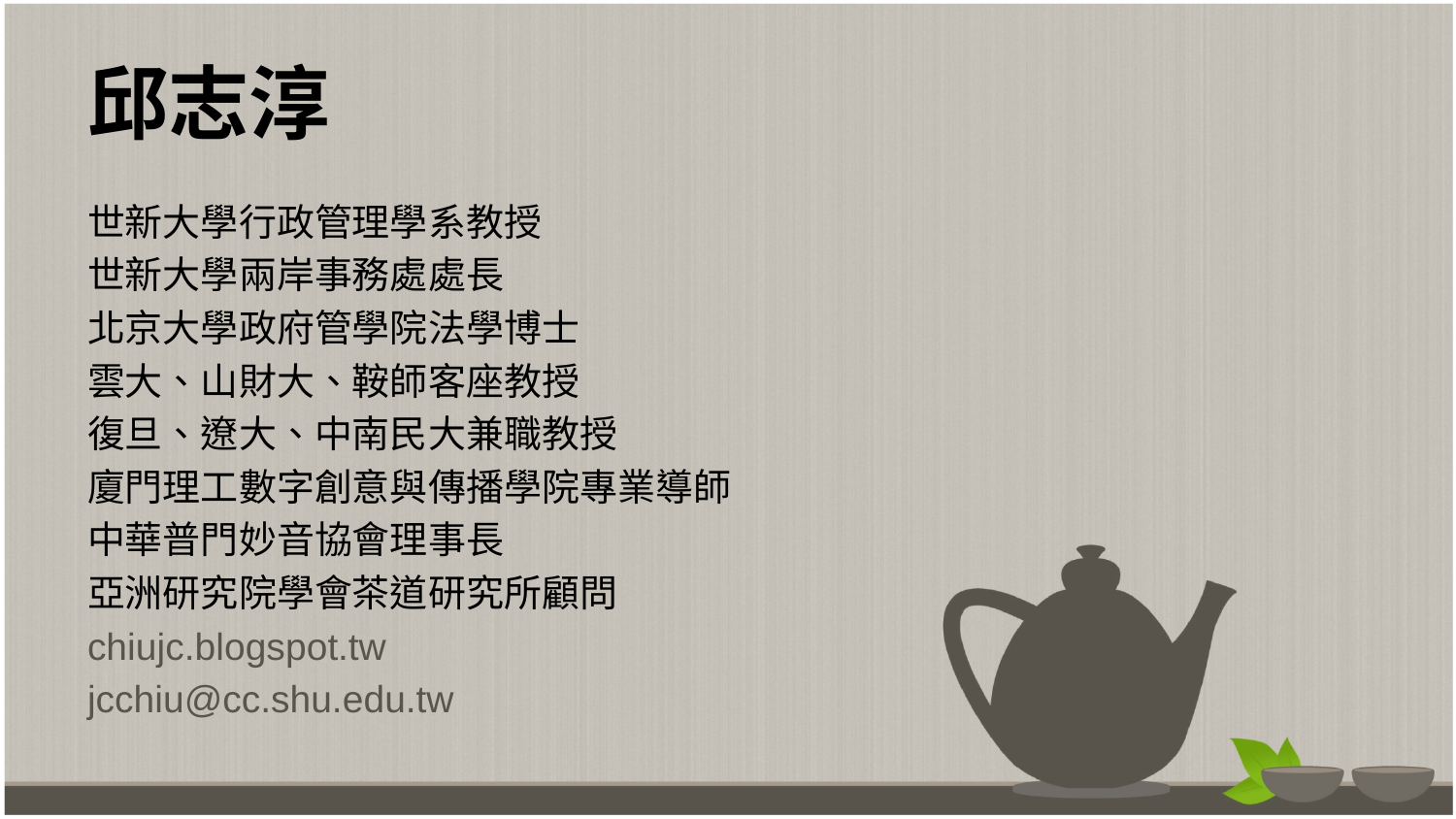

# 邱志淳
世新大學行政管理學系教授
世新大學兩岸事務處處長
北京大學政府管學院法學博士
雲大、山財大、鞍師客座教授
復旦、遼大、中南民大兼職教授
廈門理工數字創意與傳播學院專業導師
中華普門妙音協會理事長
亞洲研究院學會茶道研究所顧問
chiujc.blogspot.tw
jcchiu@cc.shu.edu.tw